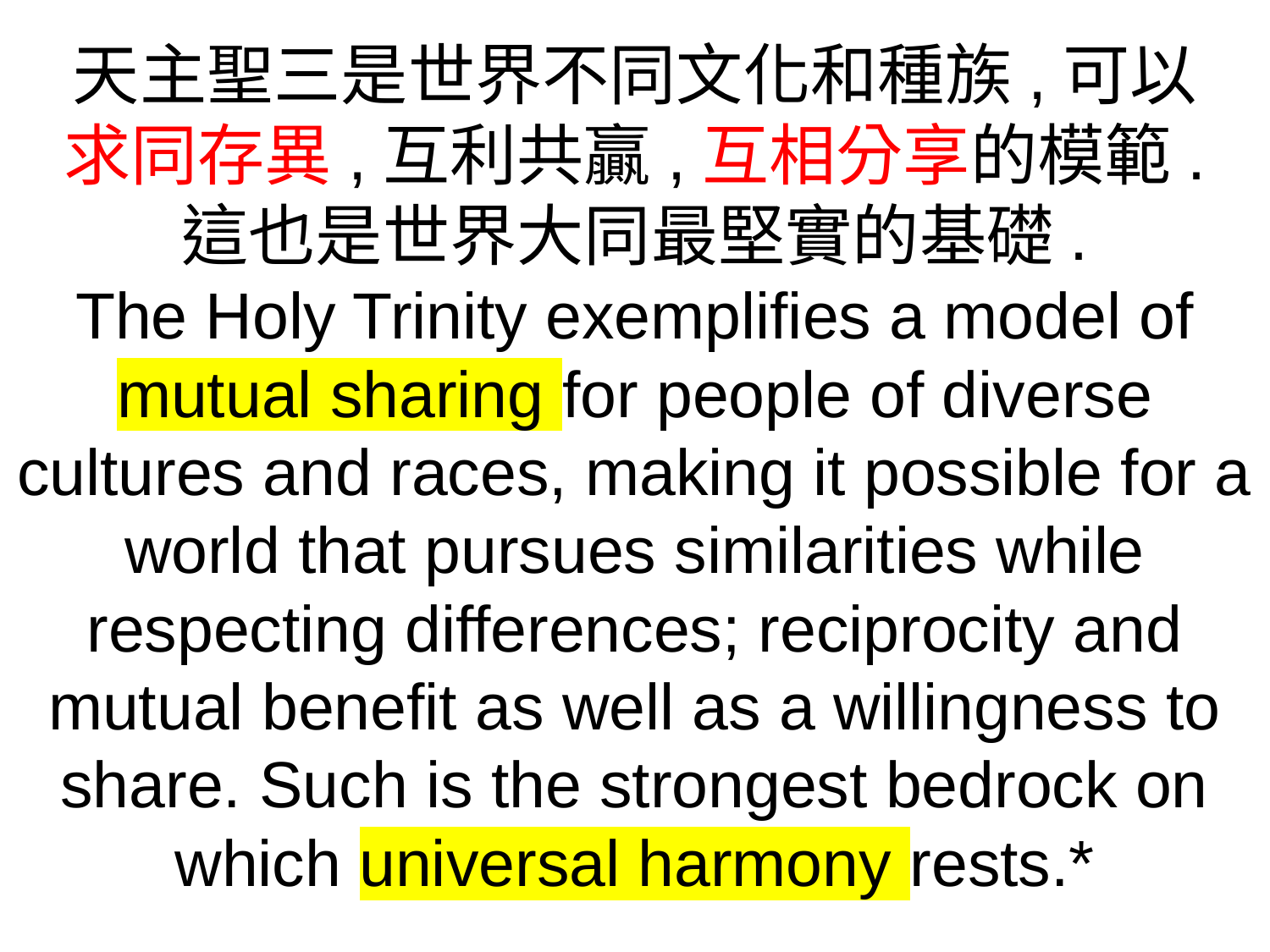

天主聖三是世界不同文化和種族,可以
求同存異,互利共贏,互相分享的模範.
這也是世界大同最堅實的基礎.
The Holy Trinity exemplifies a model of mutual sharing for people of diverse cultures and races, making it possible for a world that pursues similarities while respecting differences; reciprocity and mutual benefit as well as a willingness to share. Such is the strongest bedrock on which universal harmony rests.*